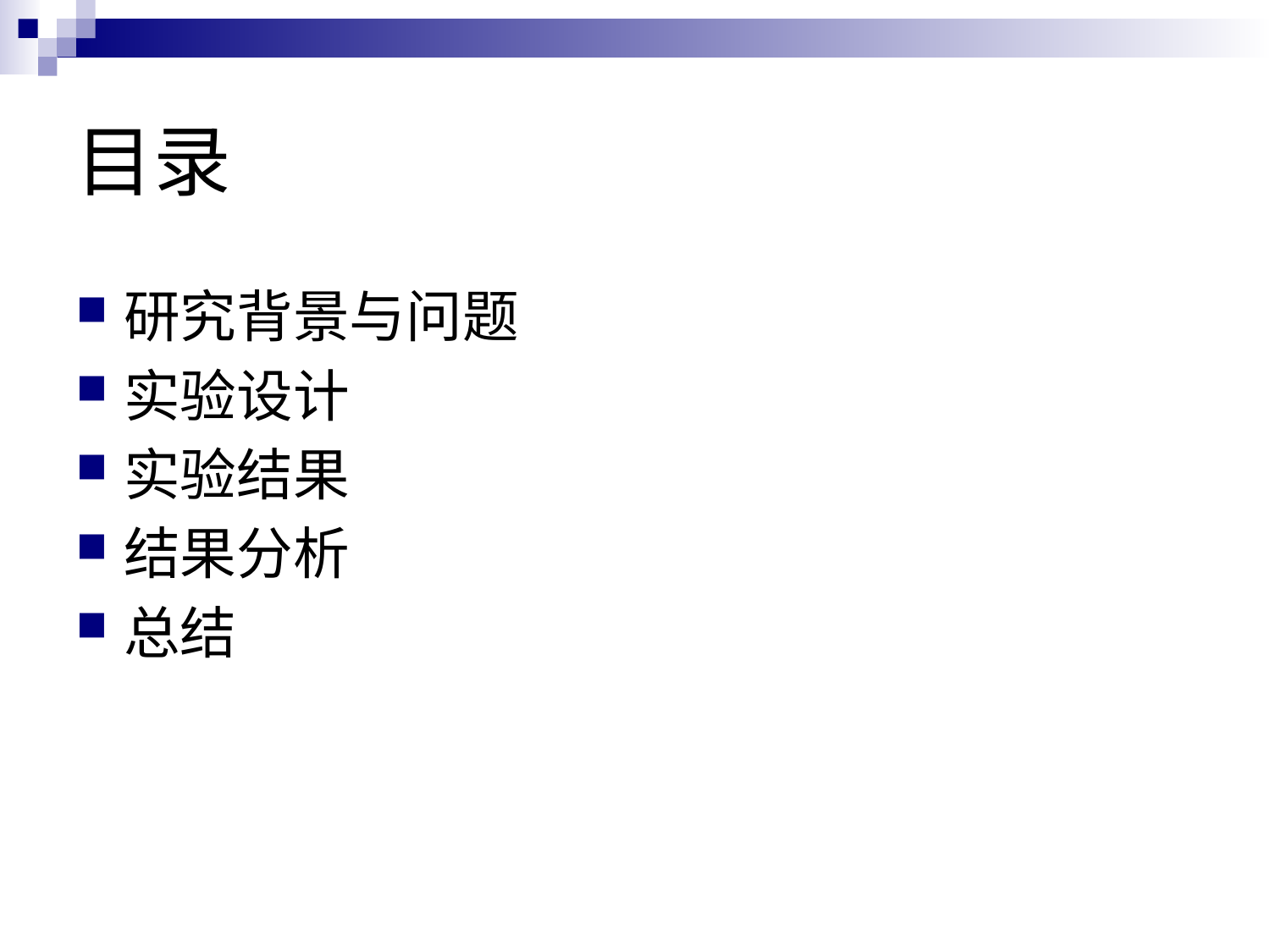

# 目录
研究背景与问题
实验设计
实验结果
结果分析
总结